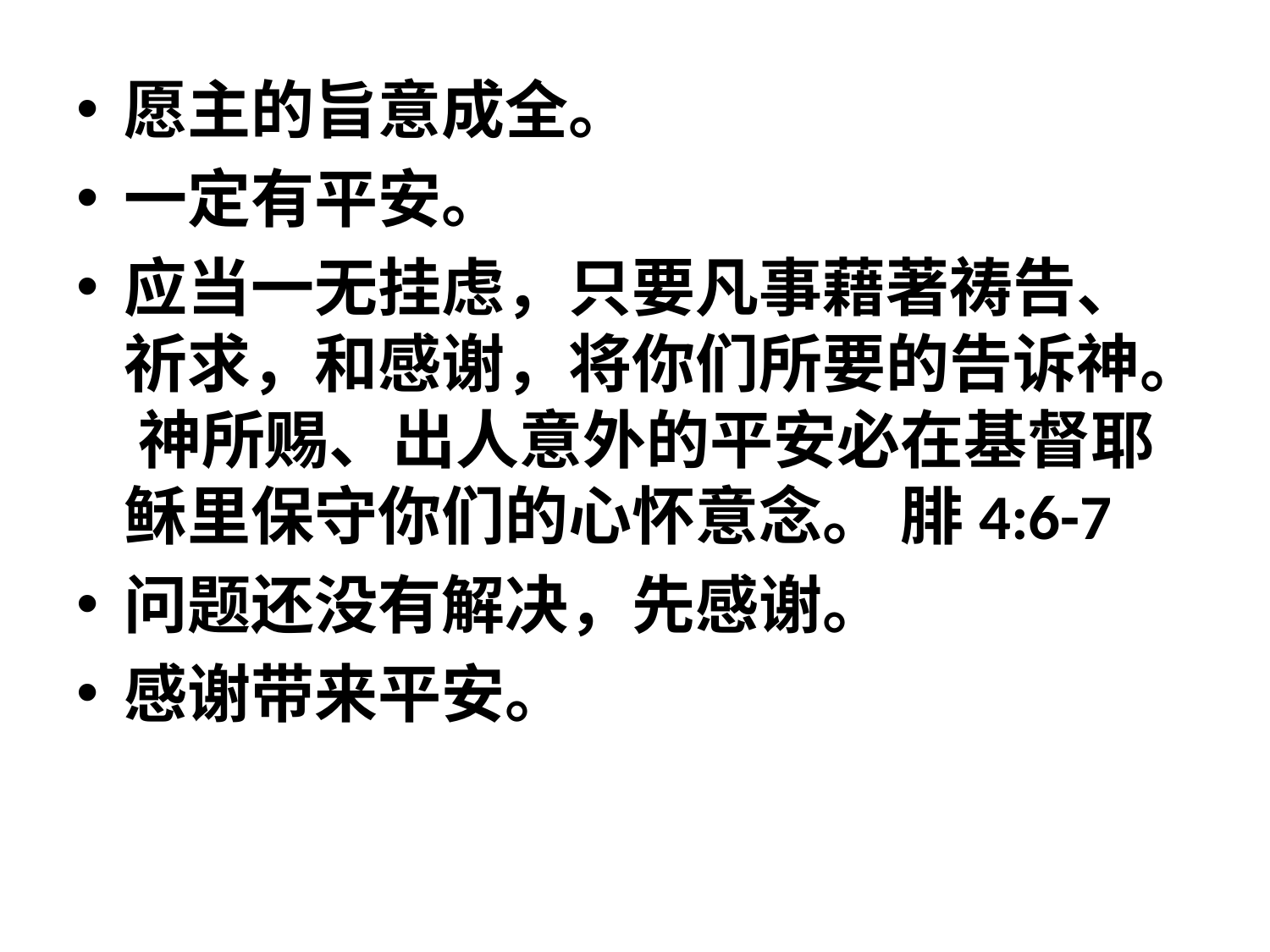

愿主的旨意成全。
一定有平安。
应当一无挂虑，只要凡事藉著祷告、祈求，和感谢，将你们所要的告诉神。 神所赐、出人意外的平安必在基督耶稣里保守你们的心怀意念。 腓4:6-7
问题还没有解决，先感谢。
感谢带来平安。